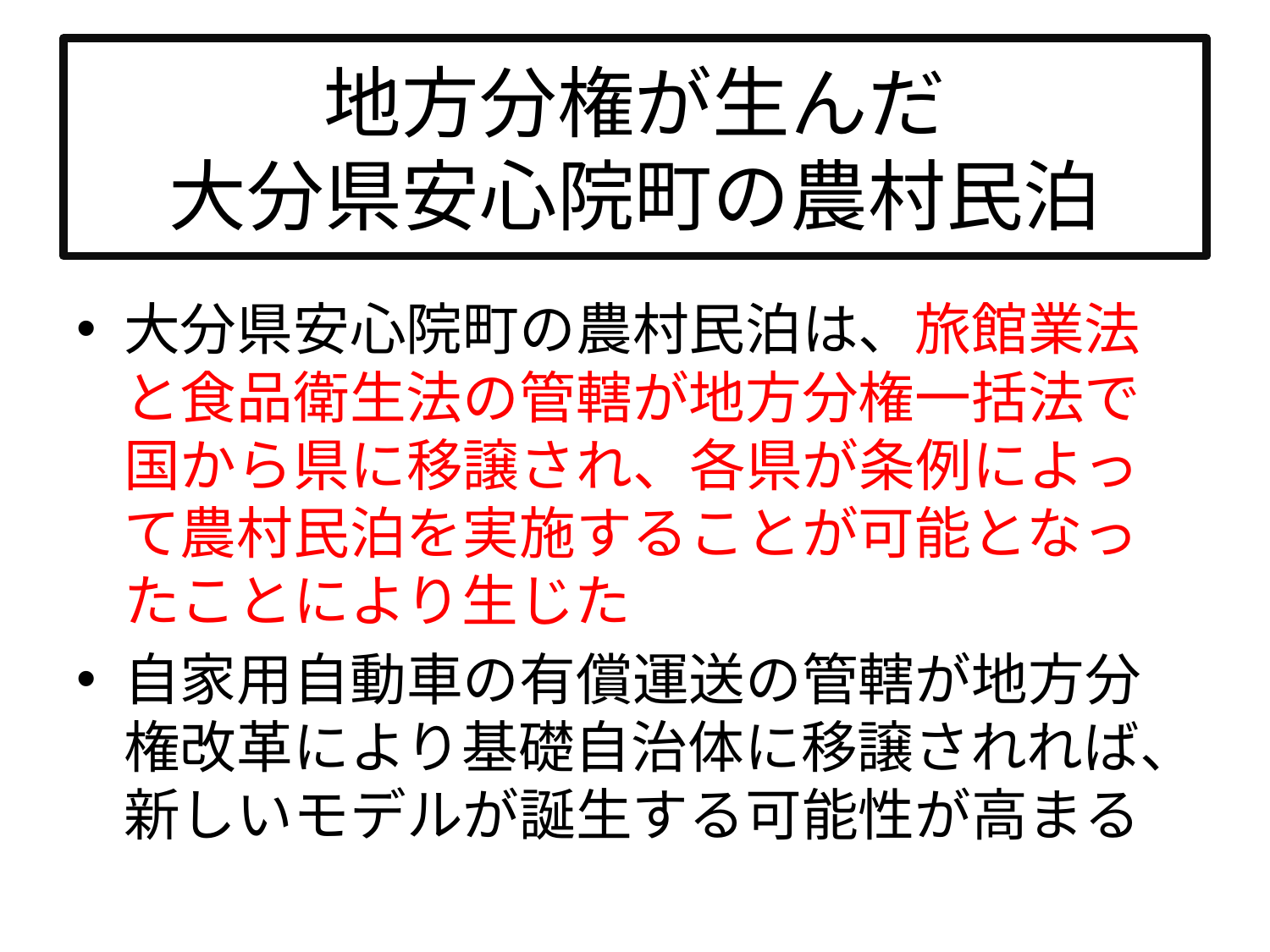

# 地方分権が生んだ 大分県安心院町の農村民泊
大分県安心院町の農村民泊は、旅館業法と食品衛生法の管轄が地方分権一括法で国から県に移譲され、各県が条例によって農村民泊を実施することが可能となったことにより生じた
自家用自動車の有償運送の管轄が地方分権改革により基礎自治体に移譲されれば、新しいモデルが誕生する可能性が高まる